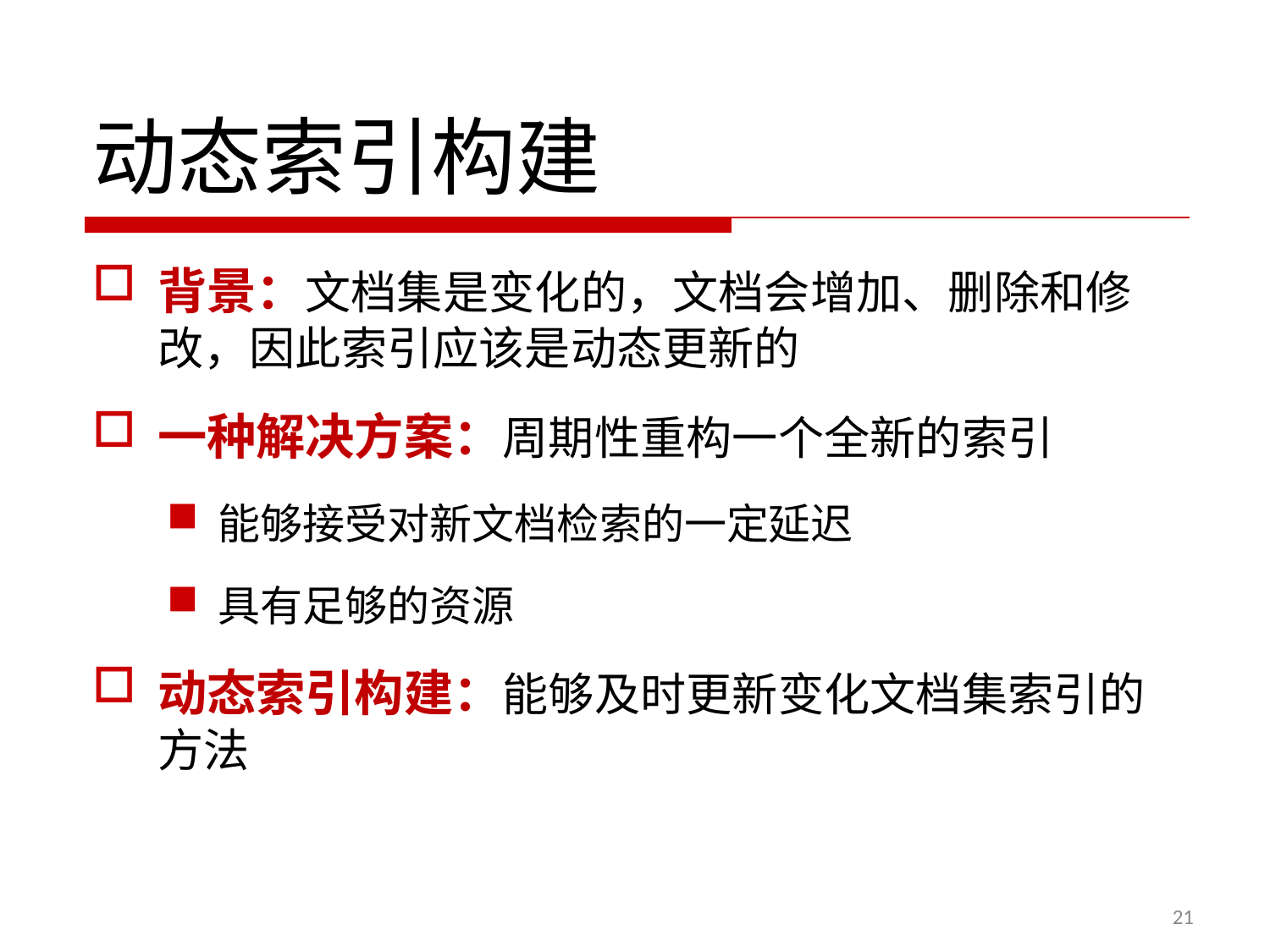

# 动态索引构建
背景：文档集是变化的，文档会增加、删除和修改，因此索引应该是动态更新的
一种解决方案：周期性重构一个全新的索引
能够接受对新文档检索的一定延迟
具有足够的资源
动态索引构建：能够及时更新变化文档集索引的方法
21